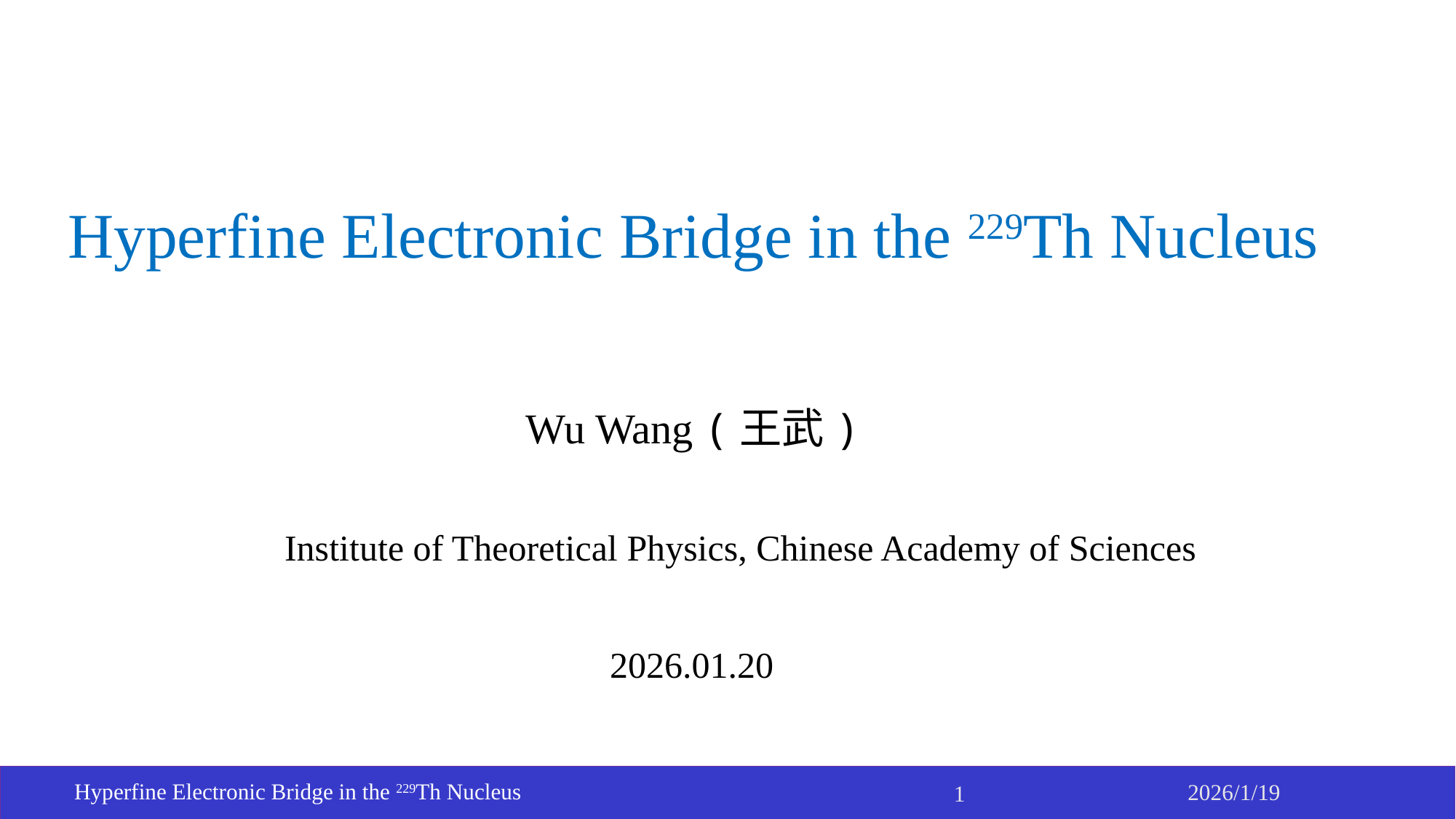

Hyperfine Electronic Bridge in the 229Th Nucleus
Wu Wang (王武)
Institute of Theoretical Physics, Chinese Academy of Sciences
2026.01.20
2026/1/19
1